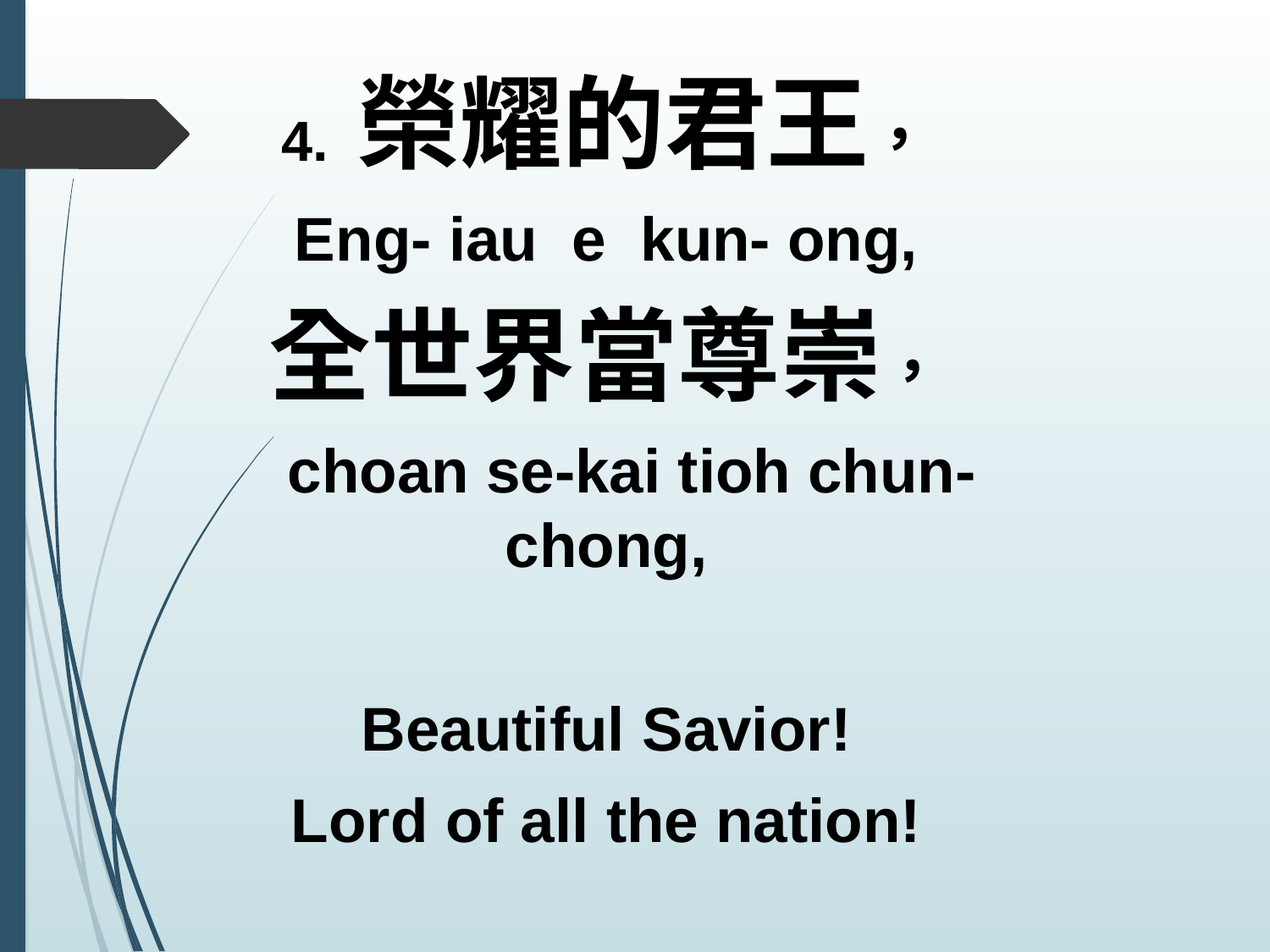

4. 榮耀的君王，
Eng- iau  e  kun- ong,
全世界當尊崇，
   choan se-kai tioh chun-chong,

Beautiful Savior!
Lord of all the nation!